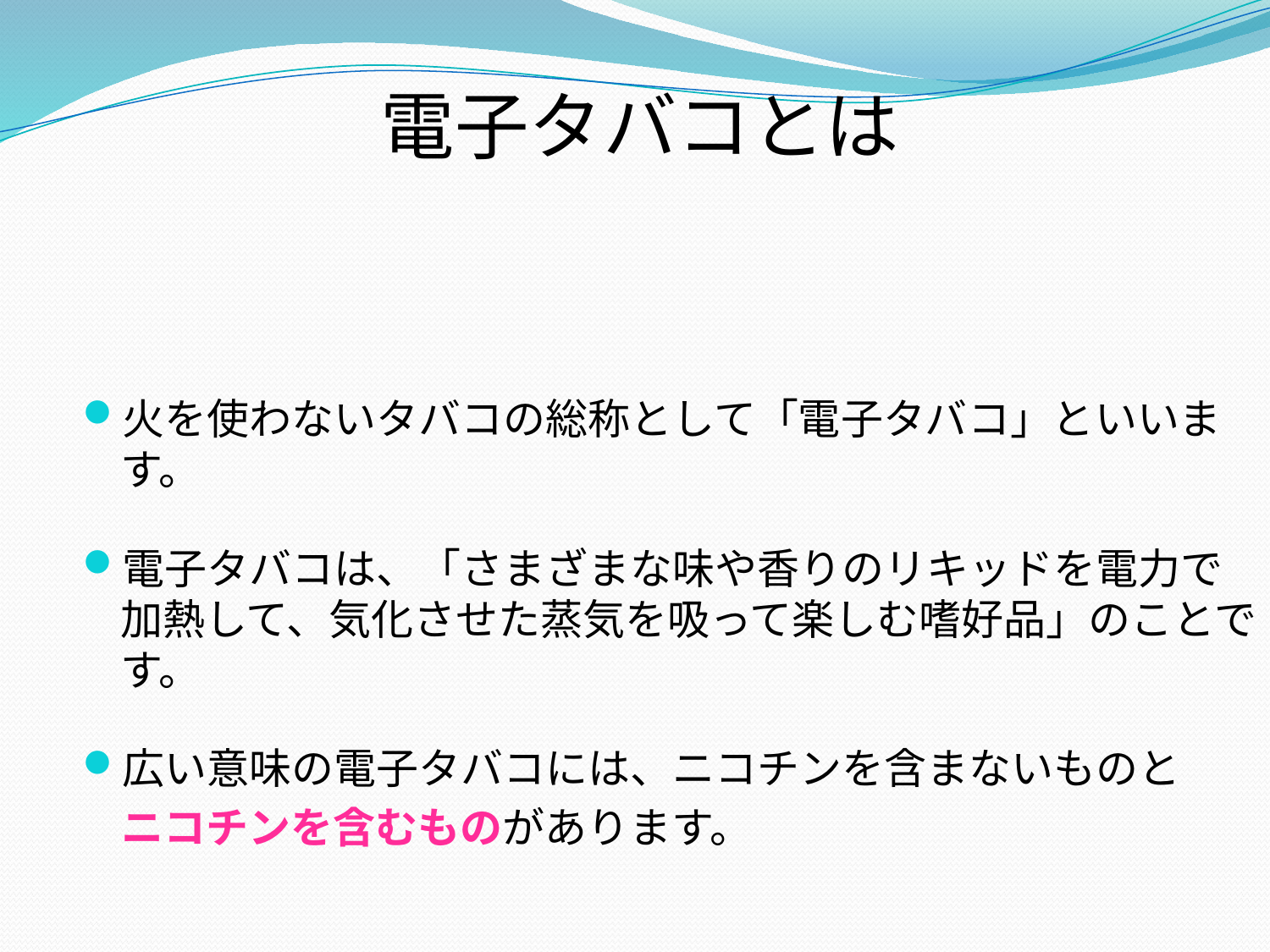

# 電子タバコとは
火を使わないタバコの総称として「電子タバコ」といいます。

電子タバコは、「さまざまな味や香りのリキッドを電力で加熱して、気化させた蒸気を吸って楽しむ嗜好品」のことです。

広い意味の電子タバコには、ニコチンを含まないものと
   ニコチンを含むものがあります。